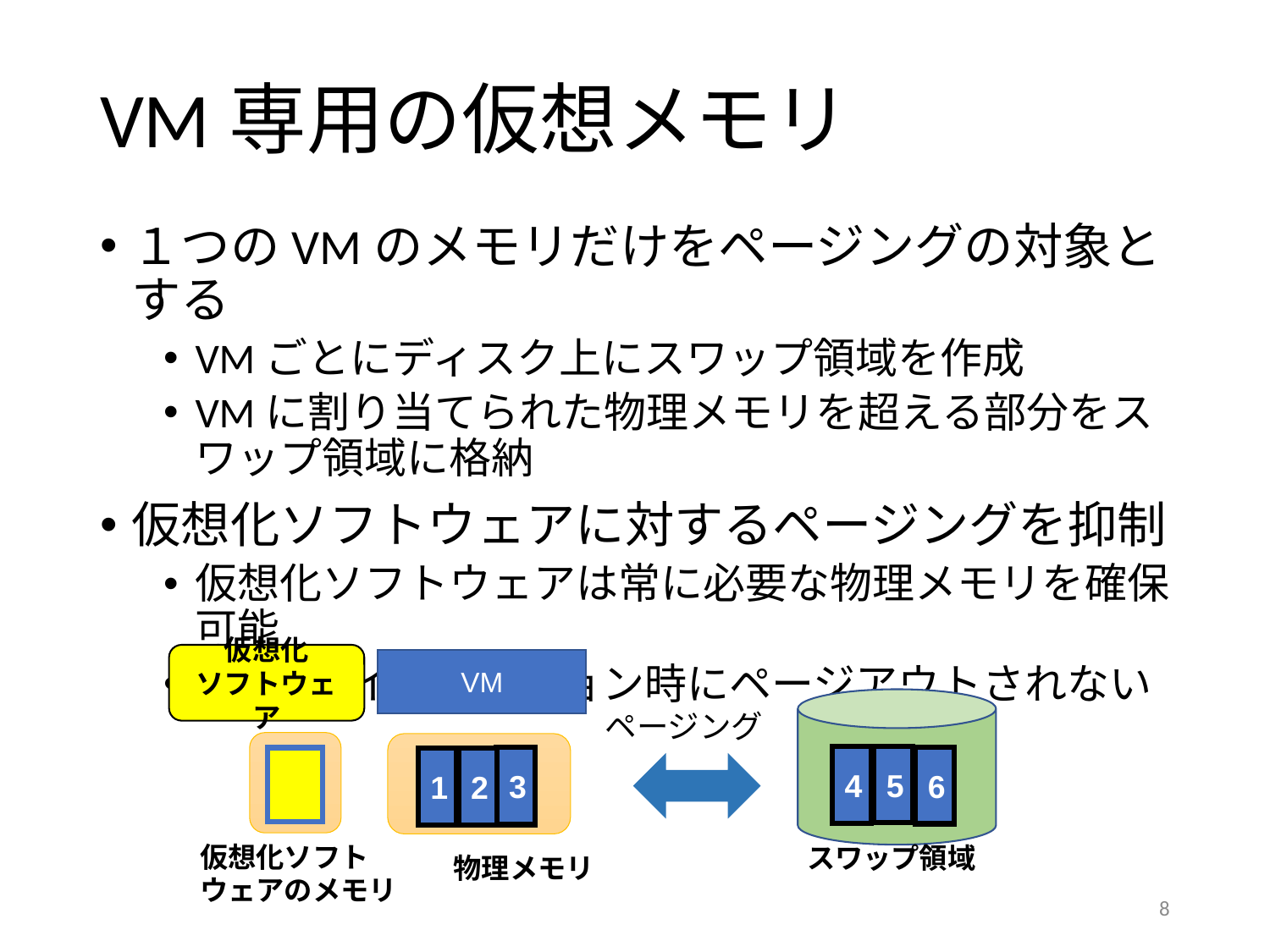

# VM専用の仮想メモリ
１つのVMのメモリだけをページングの対象とする
VMごとにディスク上にスワップ領域を作成
VMに割り当てられた物理メモリを超える部分をスワップ領域に格納
仮想化ソフトウェアに対するページングを抑制
仮想化ソフトウェアは常に必要な物理メモリを確保可能
VMのマイグレーション時にページアウトされない
仮想化
ソフトウェア
VM
ディスク
ページング

4
5
6
3

1
2

スワップ領域
仮想化ソフト
ウェアのメモリ
物理メモリ
8